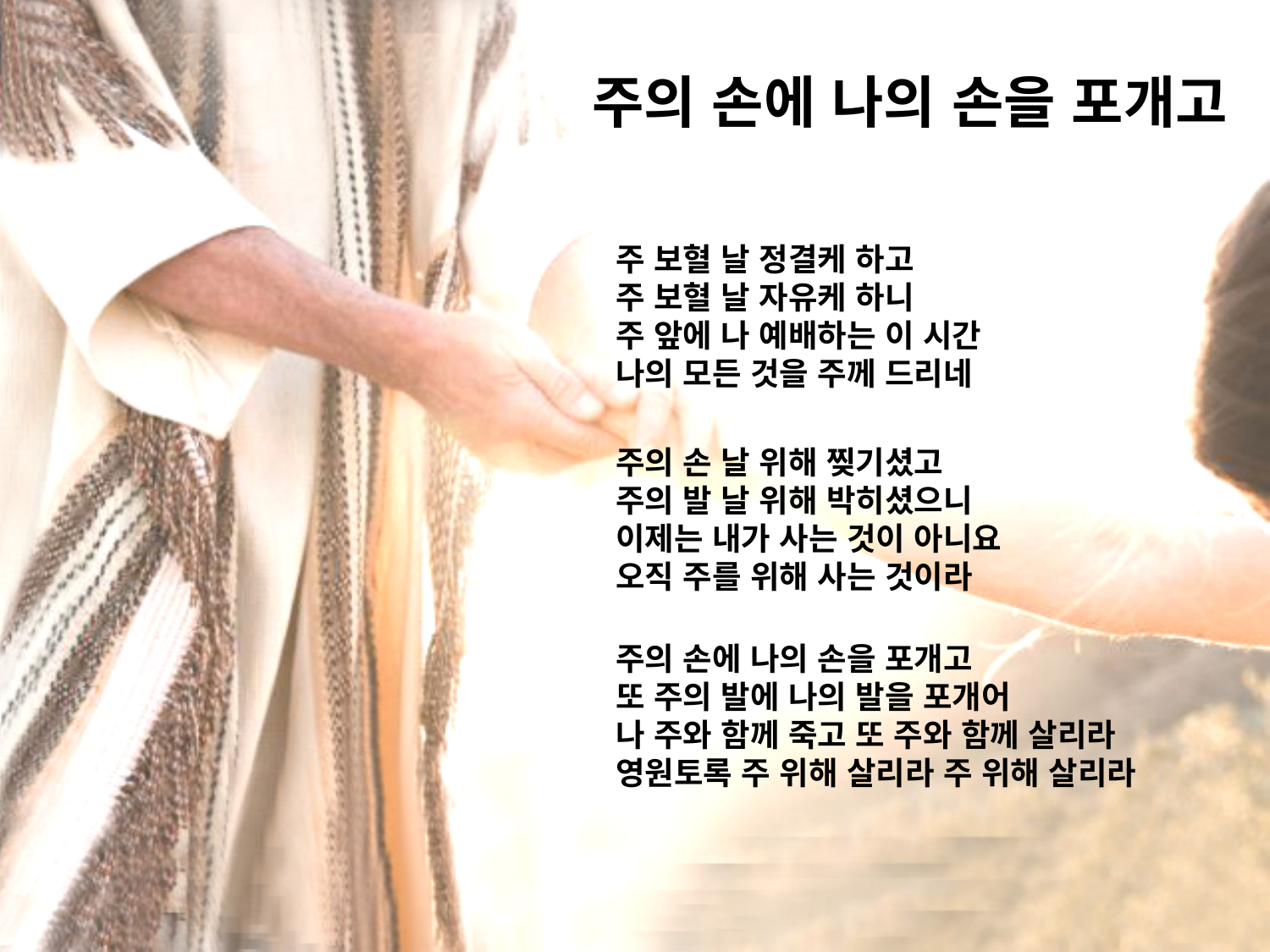

# 주의 손에 나의 손을 포개고
주 보혈 날 정결케 하고
주 보혈 날 자유케 하니
주 앞에 나 예배하는 이 시간
나의 모든 것을 주께 드리네

주의 손 날 위해 찢기셨고
주의 발 날 위해 박히셨으니
이제는 내가 사는 것이 아니요
오직 주를 위해 사는 것이라
주의 손에 나의 손을 포개고
또 주의 발에 나의 발을 포개어
나 주와 함께 죽고 또 주와 함께 살리라
영원토록 주 위해 살리라 주 위해 살리라